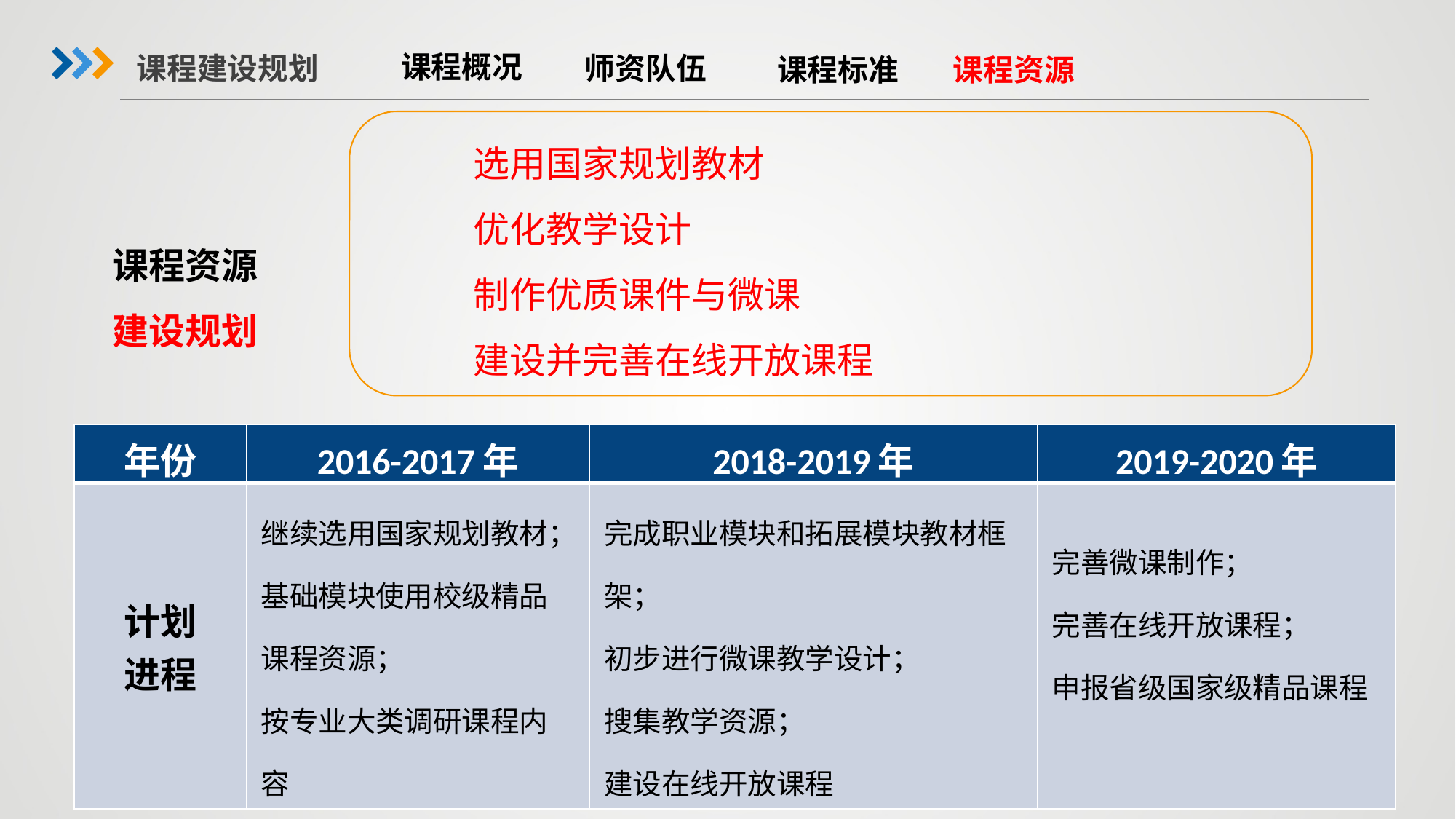

课程建设规划
课程概况
师资队伍
课程标准
课程资源
选用国家规划教材
优化教学设计
制作优质课件与微课
建设并完善在线开放课程

课程资源建设规划
| 年份 | 2016-2017年 | 2018-2019年 | 2019-2020年 |
| --- | --- | --- | --- |
| 计划 进程 | 继续选用国家规划教材； 基础模块使用校级精品课程资源； 按专业大类调研课程内容 | 完成职业模块和拓展模块教材框架； 初步进行微课教学设计； 搜集教学资源； 建设在线开放课程 评估在线课程平台 | 完善微课制作； 完善在线开放课程； 申报省级国家级精品课程 |